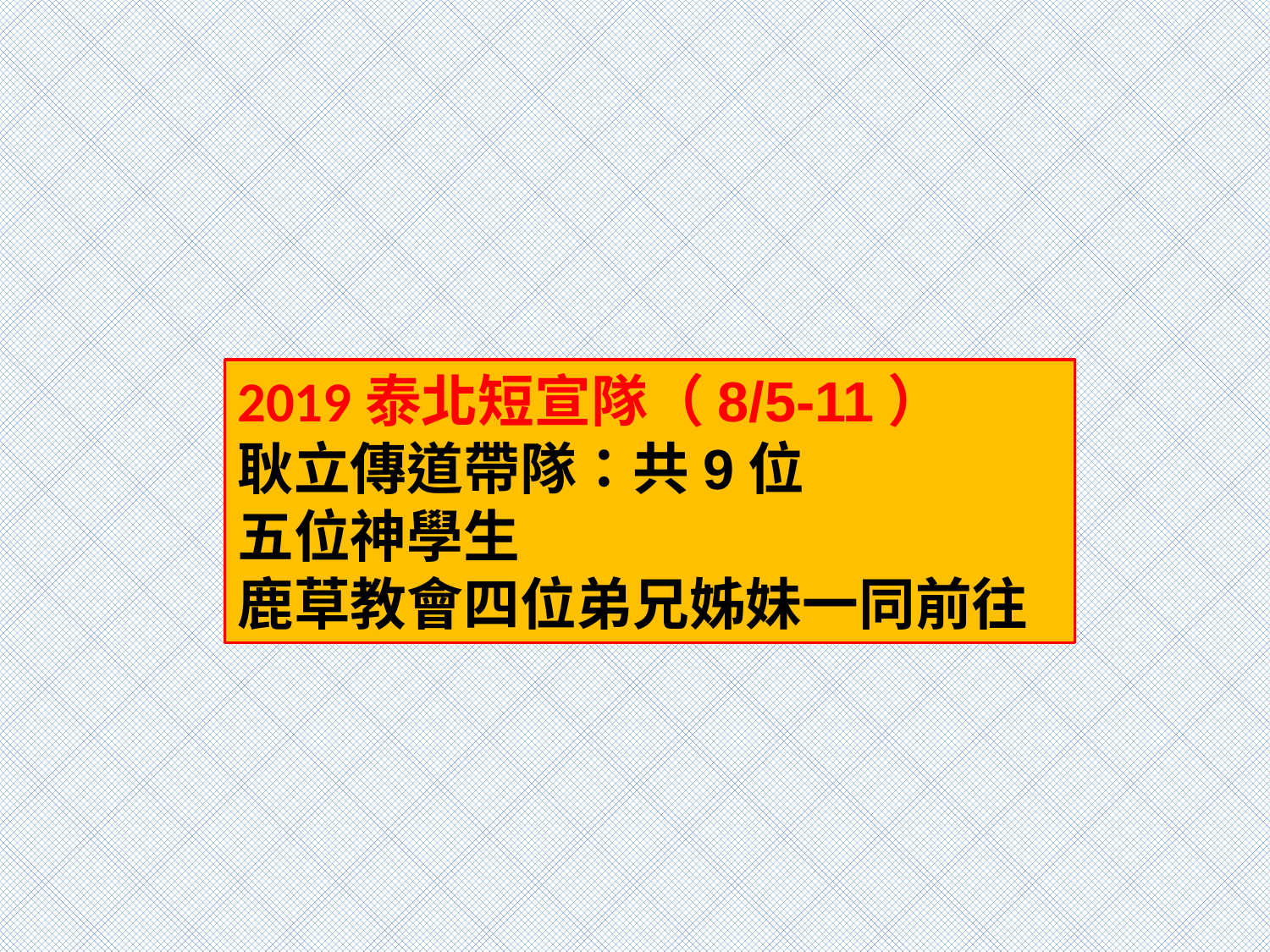

2019泰北短宣隊（8/5-11）
耿立傳道帶隊：共9位
五位神學生
鹿草教會四位弟兄姊妹一同前往